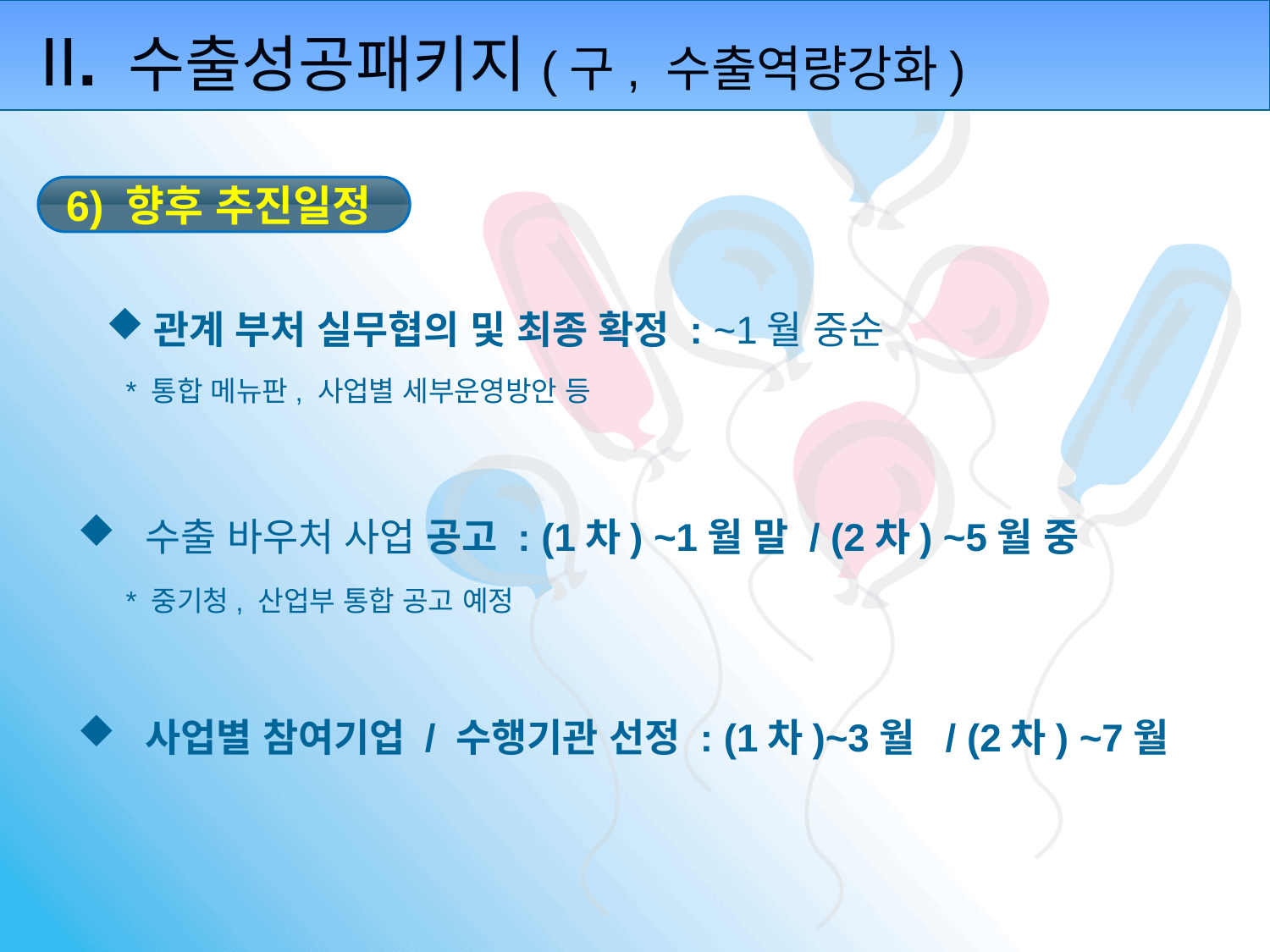

II.
수출성공패키지(구, 수출역량강화)
6) 향후 추진일정
관계 부처 실무협의 및 최종 확정 : ~1월 중순
* 통합 메뉴판, 사업별 세부운영방안 등
 수출 바우처 사업 공고 : (1차) ~1월 말 / (2차) ~5월 중
* 중기청, 산업부 통합 공고 예정
 사업별 참여기업 / 수행기관 선정 : (1차)~3월  / (2차) ~7월